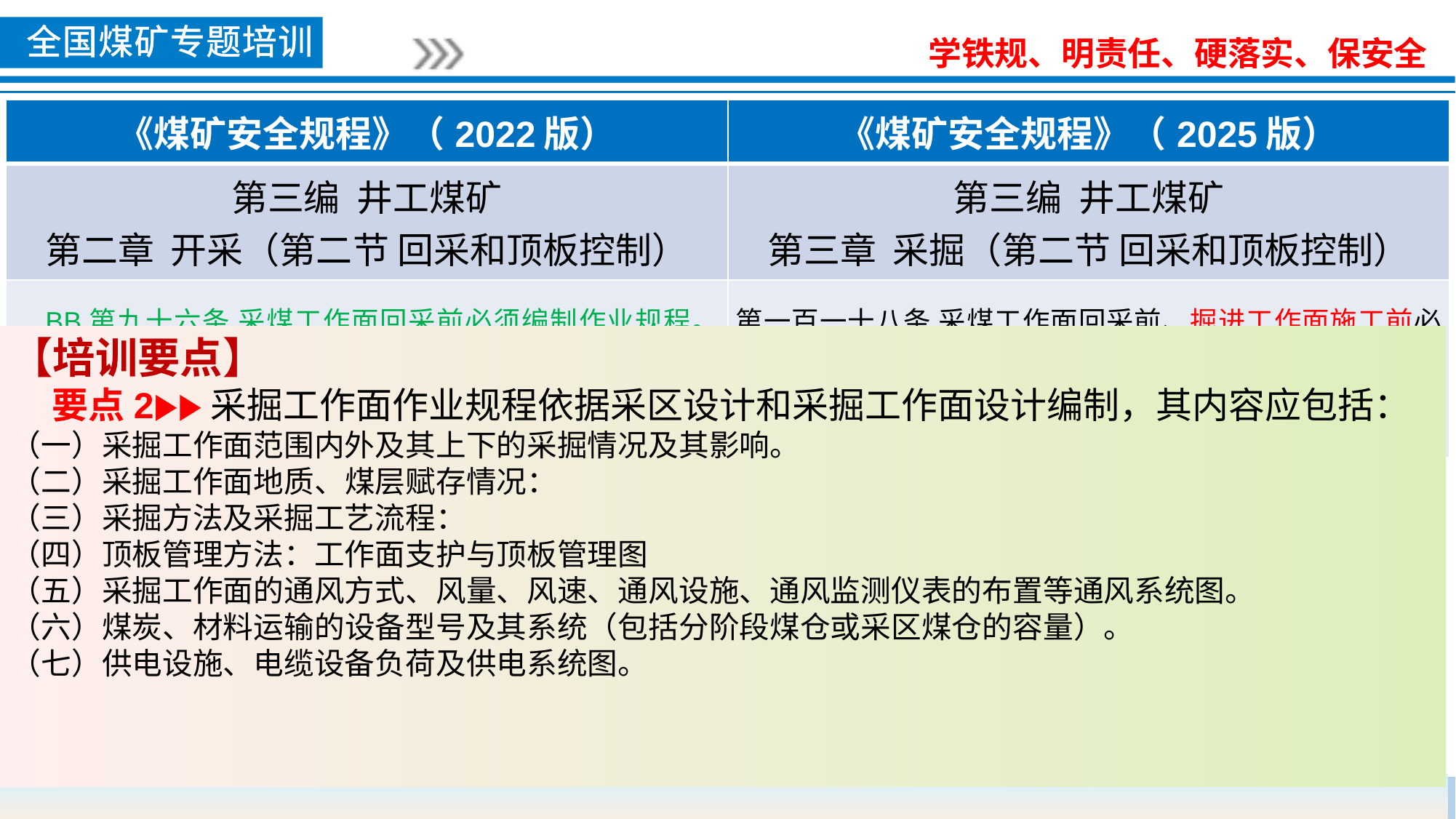

| 《煤矿安全规程》（2022版） | 《煤矿安全规程》（2025版） |
| --- | --- |
| 第三编 井工煤矿 第二章 开采（第二节 回采和顶板控制） | 第三编 井工煤矿 第三章 采掘（第二节 回采和顶板控制） |
| BB第九十六条 采煤工作面回采前必须编制作业规程。情况发生变化时，必须及时修改作业规程或者补充安全措施。 | 第一百一十八条 采煤工作面回采前、掘进工作面施工前必须编制作业规程。情况发生变化时，必须及时修改作业规程或者补充安全措施。 |
【培训要点】
    要点2▶▶采掘工作面作业规程依据采区设计和采掘工作面设计编制，其内容应包括：
（一）采掘工作面范围内外及其上下的采掘情况及其影响。
（二）采掘工作面地质、煤层赋存情况：
（三）采掘方法及采掘工艺流程：
（四）顶板管理方法：工作面支护与顶板管理图
（五）采掘工作面的通风方式、风量、风速、通风设施、通风监测仪表的布置等通风系统图。
（六）煤炭、材料运输的设备型号及其系统（包括分阶段煤仓或采区煤仓的容量）。
（七）供电设施、电缆设备负荷及供电系统图。